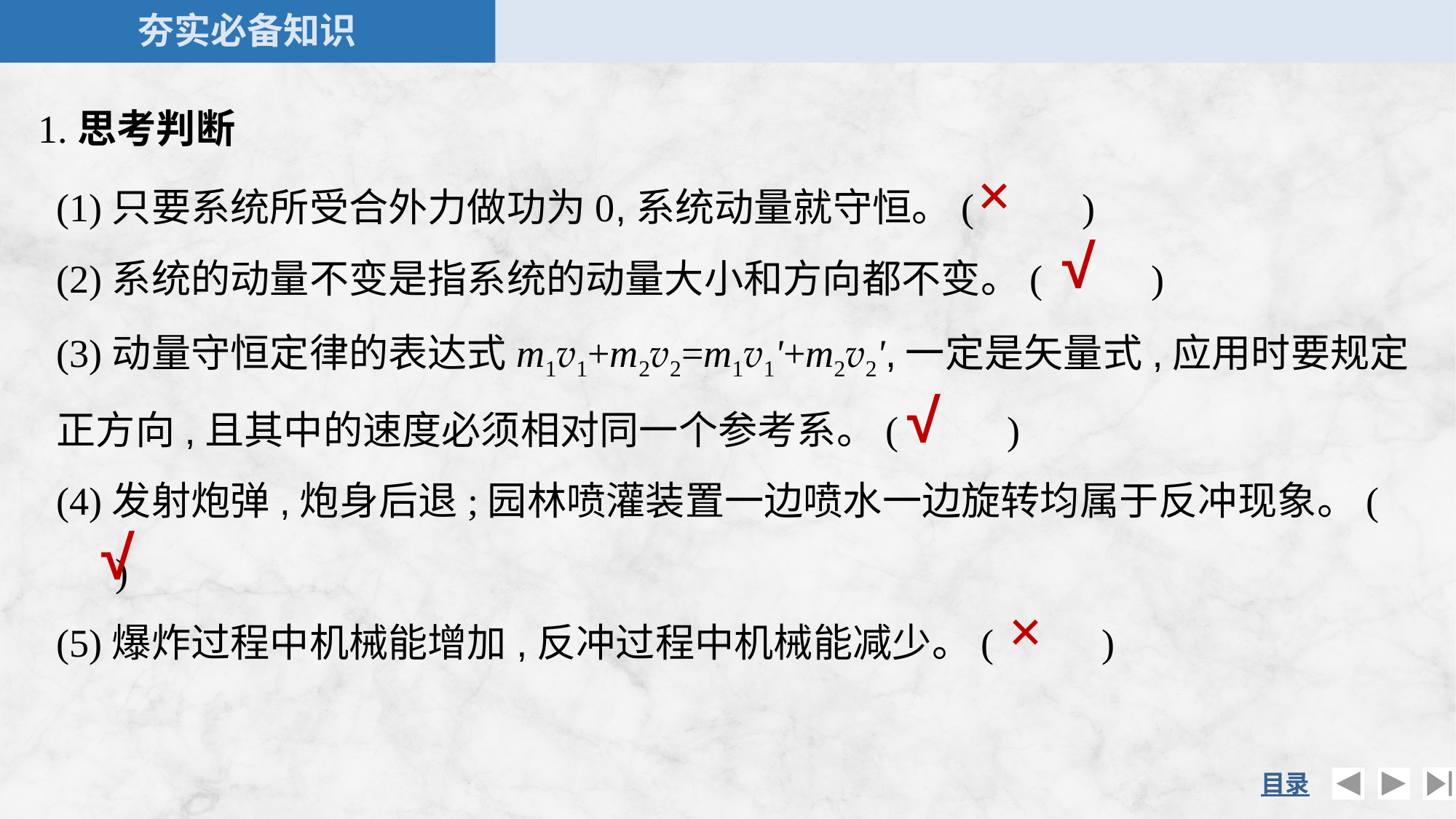

1.思考判断
×
(1)只要系统所受合外力做功为0,系统动量就守恒。(           )
(2)系统的动量不变是指系统的动量大小和方向都不变。(           )
(3)动量守恒定律的表达式m1v1+m2v2=m1v1'+m2v2',一定是矢量式,应用时要规定正方向,且其中的速度必须相对同一个参考系。(           )
(4)发射炮弹,炮身后退;园林喷灌装置一边喷水一边旋转均属于反冲现象。(           )
(5)爆炸过程中机械能增加,反冲过程中机械能减少。(           )
√
√
√
×